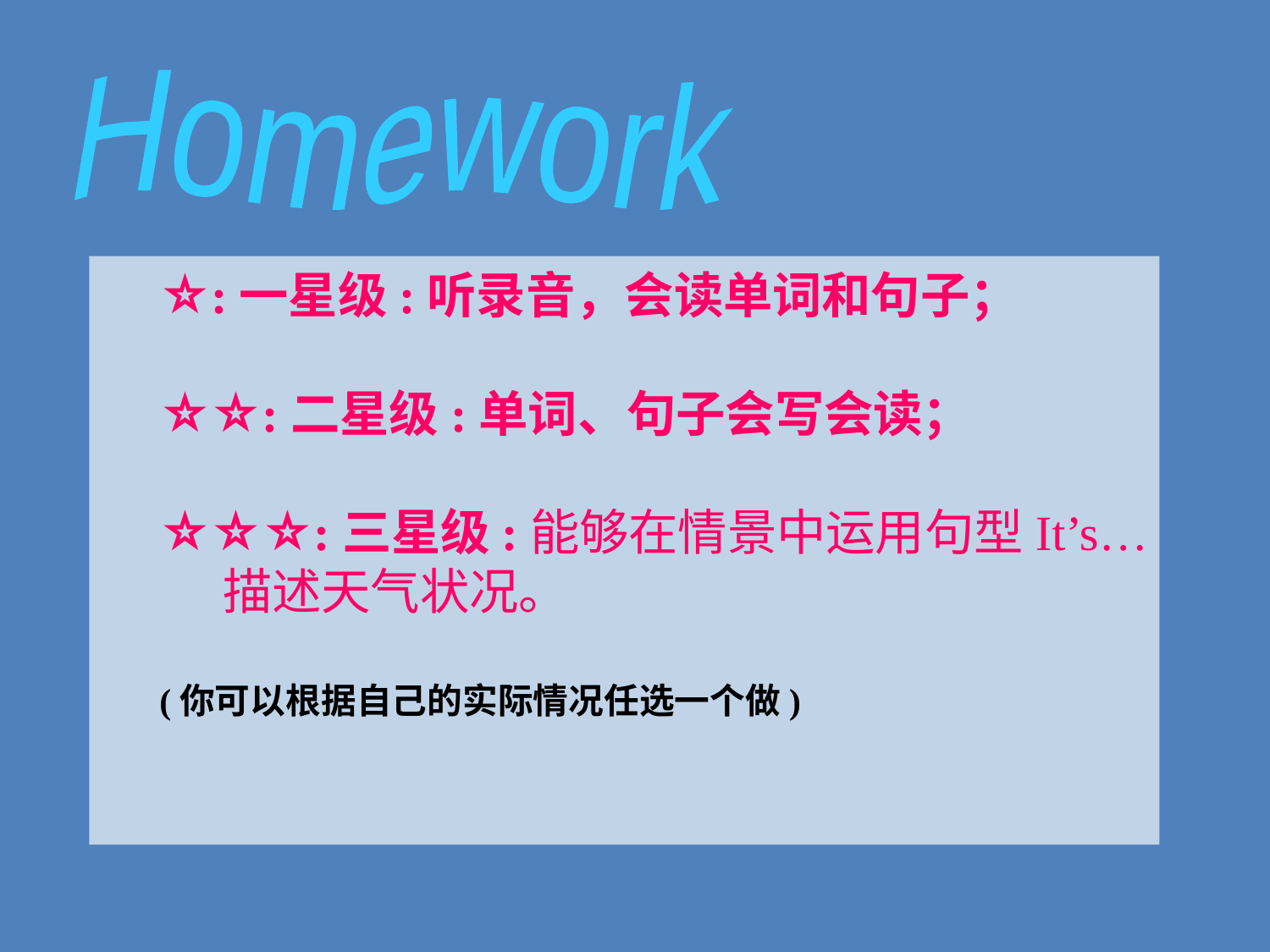

Homework

☆:一星级:听录音，会读单词和句子；

☆☆:二星级:单词、句子会写会读；

☆☆☆:三星级:能够在情景中运用句型It’s…描述天气状况。

(你可以根据自己的实际情况任选一个做)